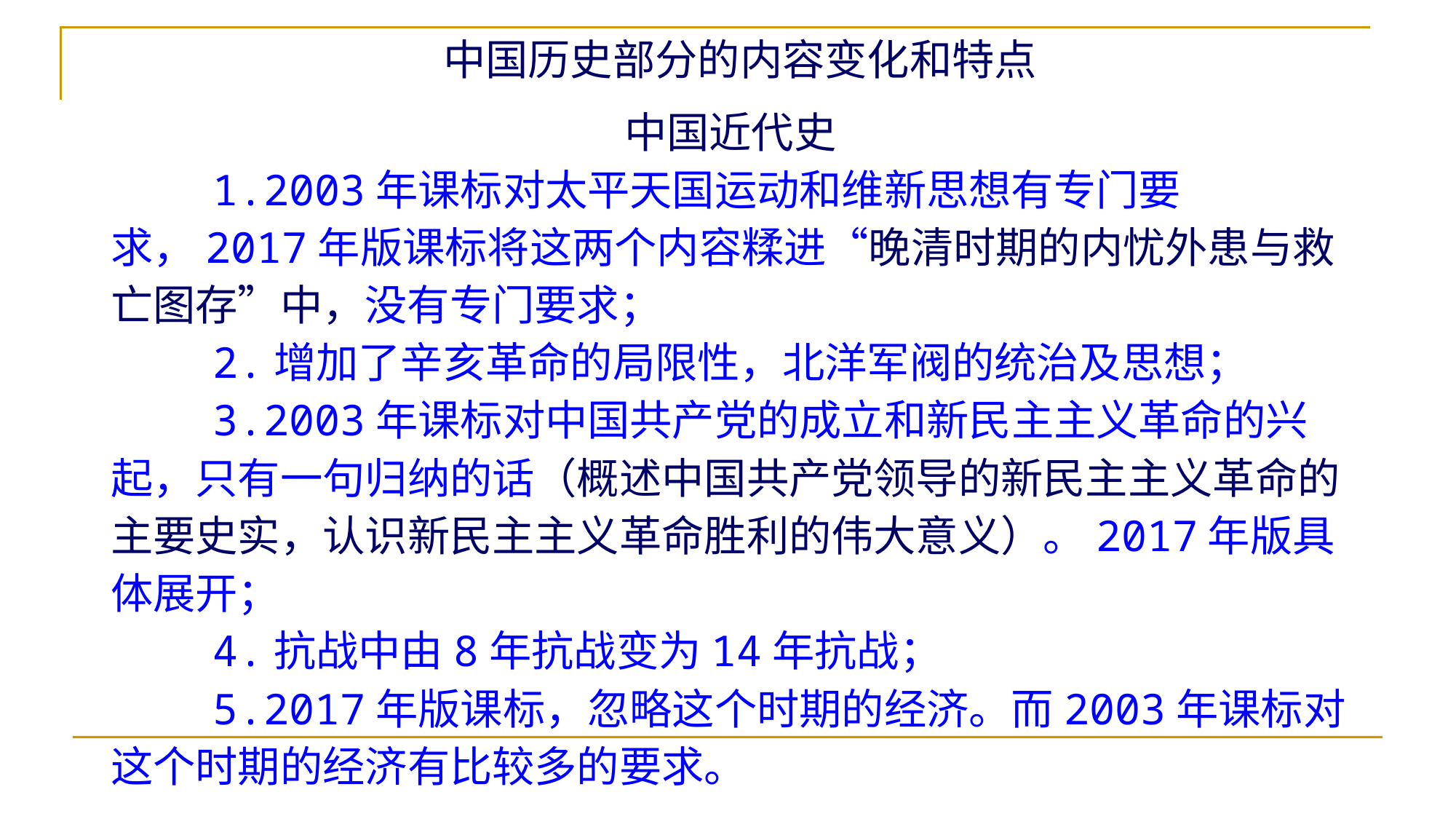

中国历史部分的内容变化和特点
中国近代史
    1.2003年课标对太平天国运动和维新思想有专门要求，2017年版课标将这两个内容糅进“晚清时期的内忧外患与救亡图存”中，没有专门要求；
    2.增加了辛亥革命的局限性，北洋军阀的统治及思想；
    3.2003年课标对中国共产党的成立和新民主主义革命的兴起，只有一句归纳的话（概述中国共产党领导的新民主主义革命的主要史实，认识新民主主义革命胜利的伟大意义）。2017年版具体展开；
    4.抗战中由8年抗战变为14年抗战；
    5.2017年版课标，忽略这个时期的经济。而2003年课标对这个时期的经济有比较多的要求。